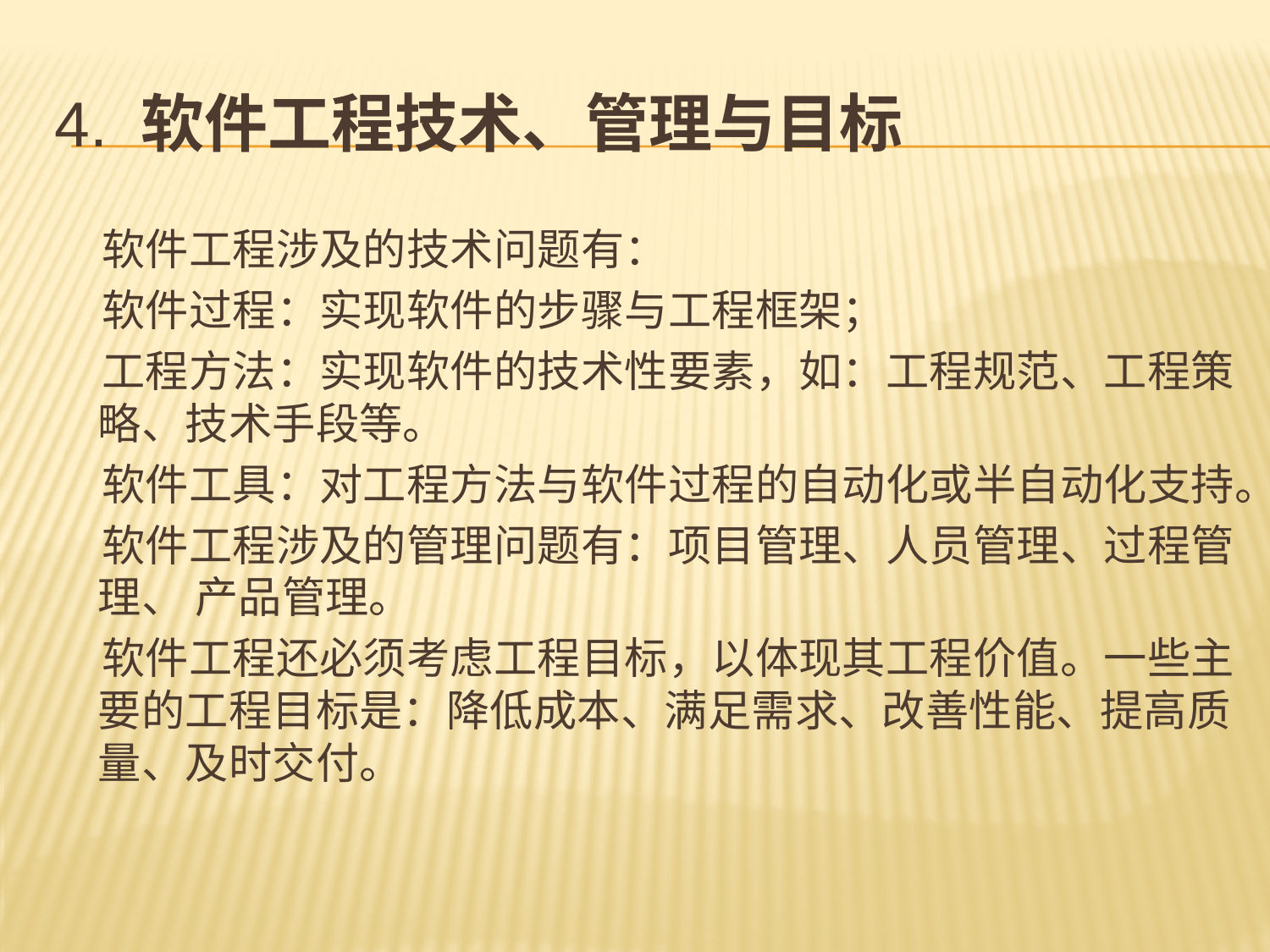

# 4. 软件工程技术、管理与目标
    软件工程涉及的技术问题有：
    软件过程：实现软件的步骤与工程框架；
    工程方法：实现软件的技术性要素，如：工程规范、工程策略、技术手段等。
    软件工具：对工程方法与软件过程的自动化或半自动化支持。
    软件工程涉及的管理问题有：项目管理、人员管理、过程管理、 产品管理。
    软件工程还必须考虑工程目标，以体现其工程价值。一些主要的工程目标是：降低成本、满足需求、改善性能、提高质量、及时交付。